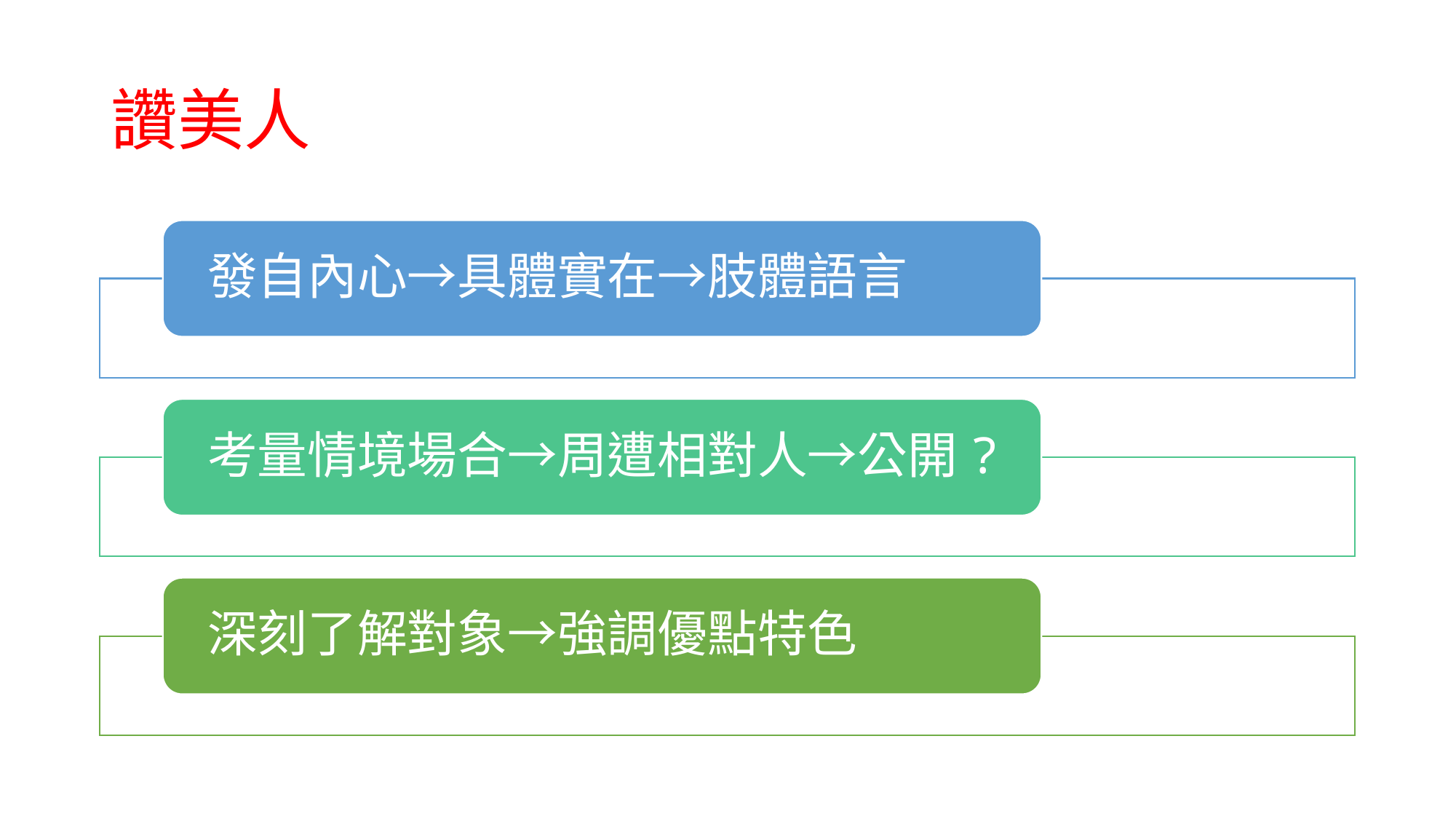

# 讚美人
發自內心→具體實在→肢體語言
考量情境場合→周遭相對人→公開?
深刻了解對象→強調優點特色